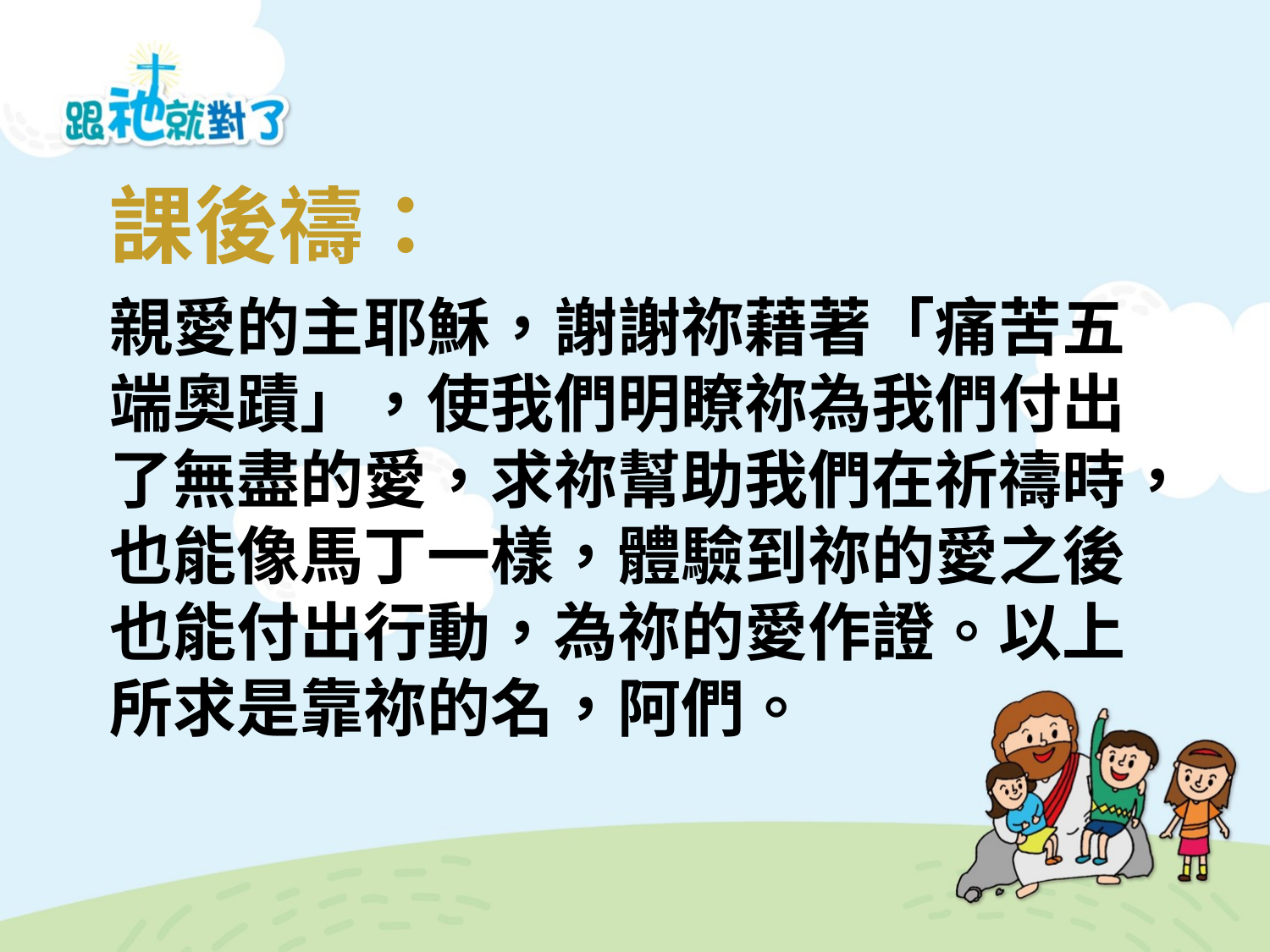

課後禱：
親愛的主耶穌，謝謝祢藉著「痛苦五端奧蹟」，使我們明瞭祢為我們付出了無盡的愛，求祢幫助我們在祈禱時，也能像馬丁一樣，體驗到祢的愛之後也能付出行動，為祢的愛作證。以上所求是靠祢的名，阿們。